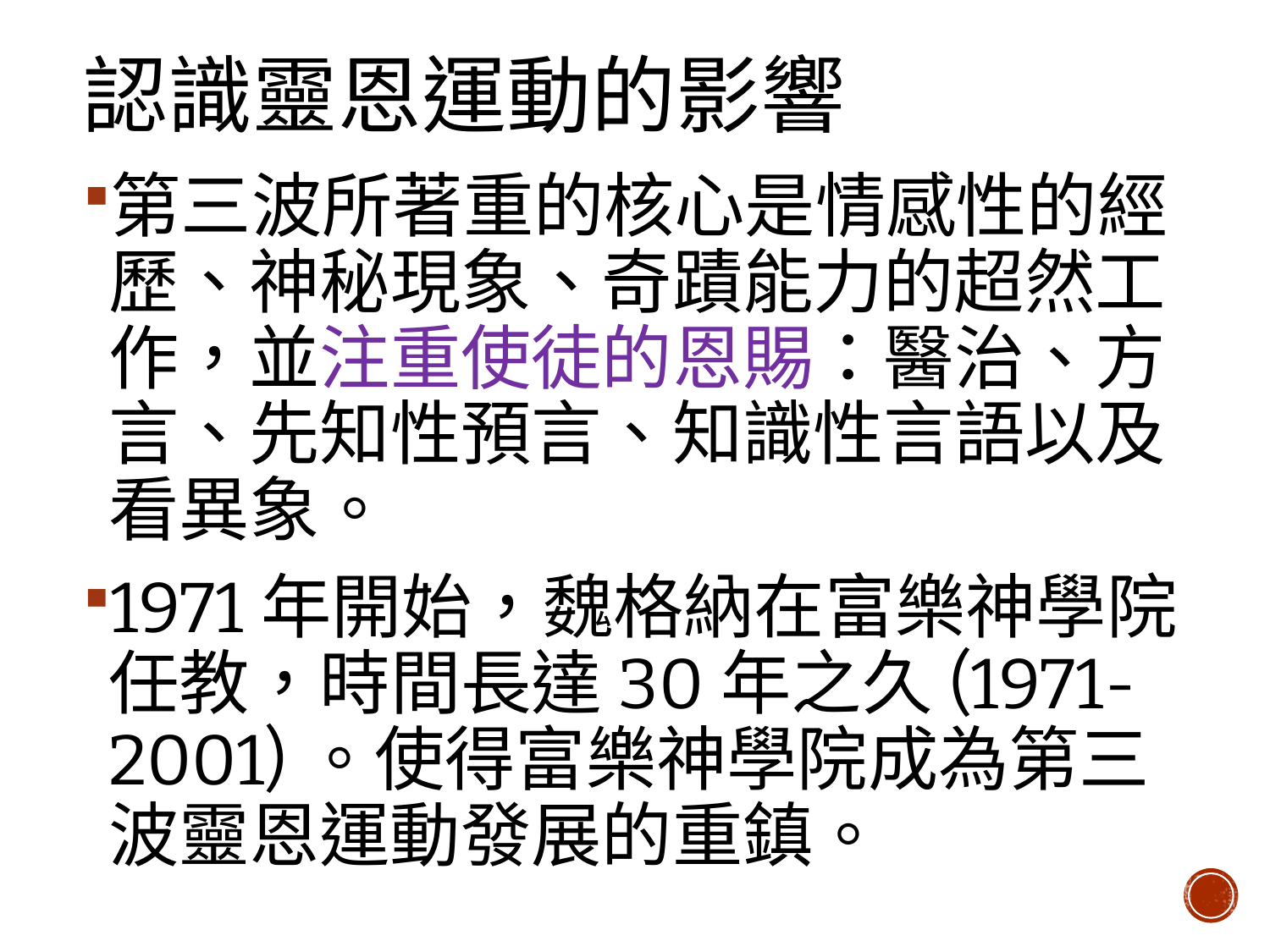

# 認識靈恩運動的影響
第三波所著重的核心是情感性的經歷、神秘現象、奇蹟能力的超然工作，並注重使徒的恩賜：醫治、方言、先知性預言、知識性言語以及看異象。
1971年開始，魏格納在富樂神學院任教，時間長達30年之久(1971-2001)。使得富樂神學院成為第三波靈恩運動發展的重鎮。